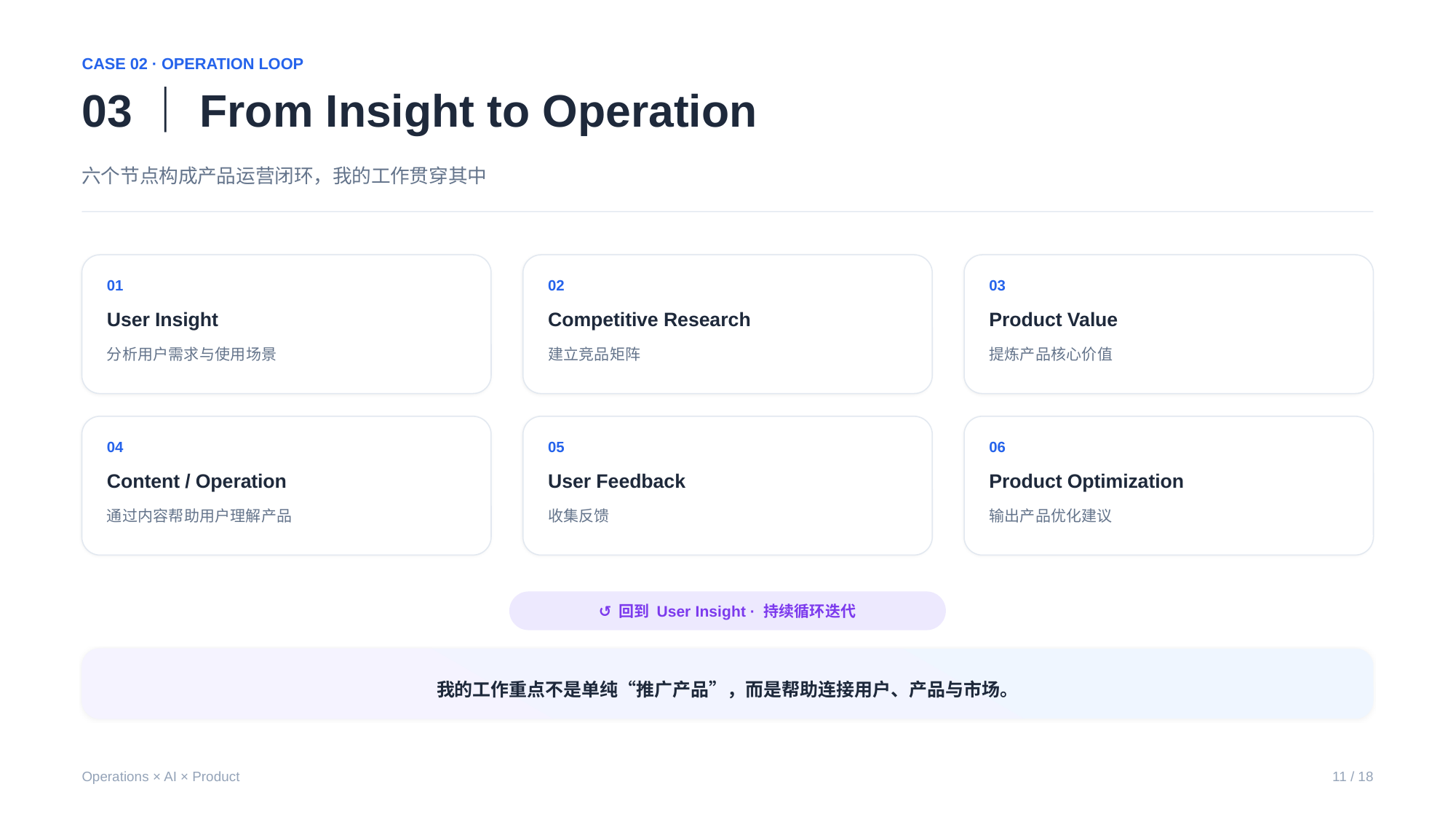

CASE 02 · OPERATION LOOP
03｜From Insight to Operation
六个节点构成产品运营闭环，我的工作贯穿其中

01
02
03
User Insight
Competitive Research
Product Value
分析用户需求与使用场景
建立竞品矩阵
提炼产品核心价值

04
05
06
Content / Operation
User Feedback
Product Optimization
通过内容帮助用户理解产品
收集反馈
输出产品优化建议
↺ 回到 User Insight · 持续循环迭代

我的工作重点不是单纯“推广产品”，而是帮助连接用户、产品与市场。
Operations × AI × Product
11 / 18